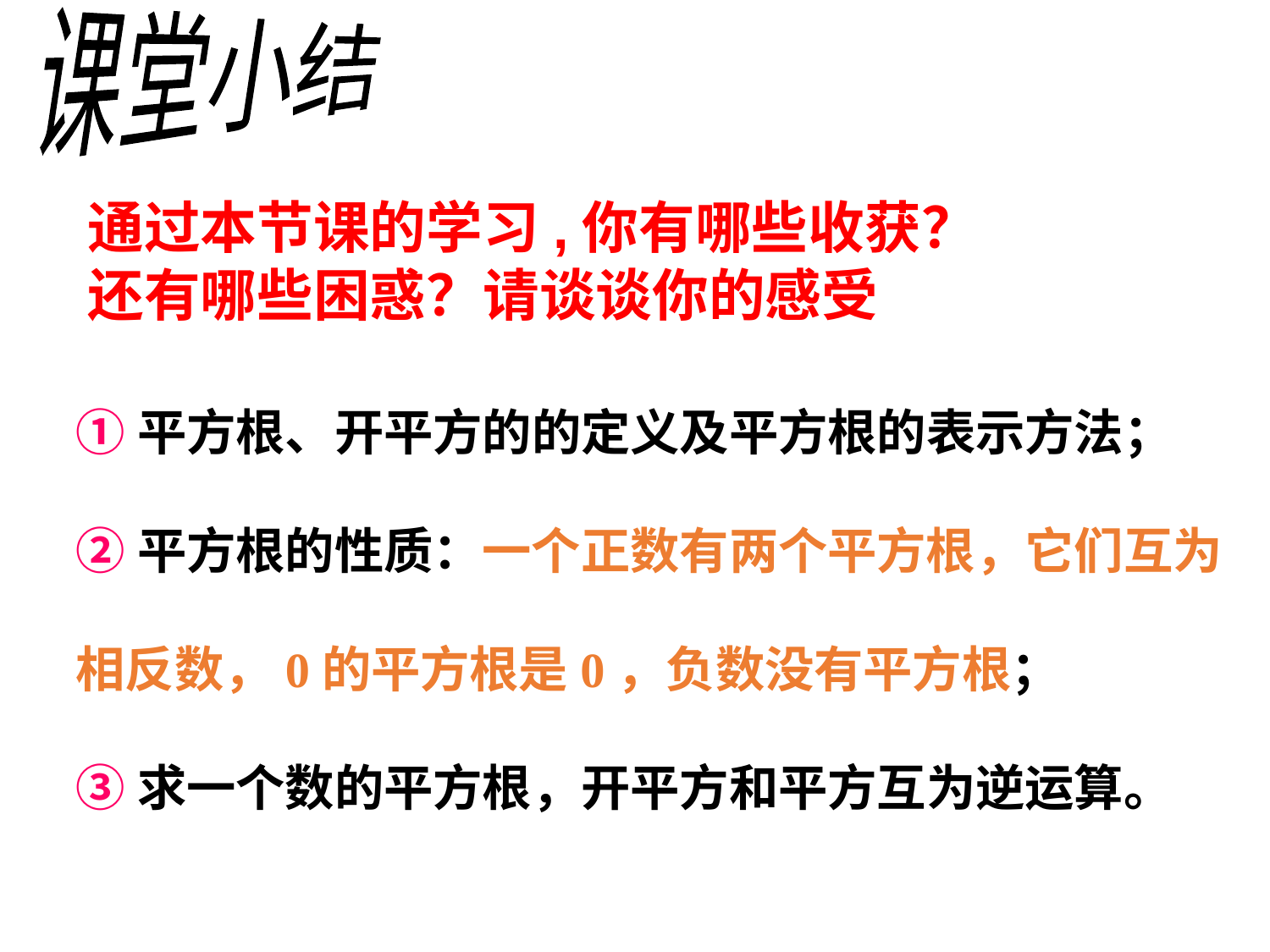

课堂小结
通过本节课的学习,你有哪些收获？
还有哪些困惑？请谈谈你的感受
①平方根、开平方的的定义及平方根的表示方法；
②平方根的性质：一个正数有两个平方根，它们互为相反数，0的平方根是0，负数没有平方根；
③求一个数的平方根，开平方和平方互为逆运算。